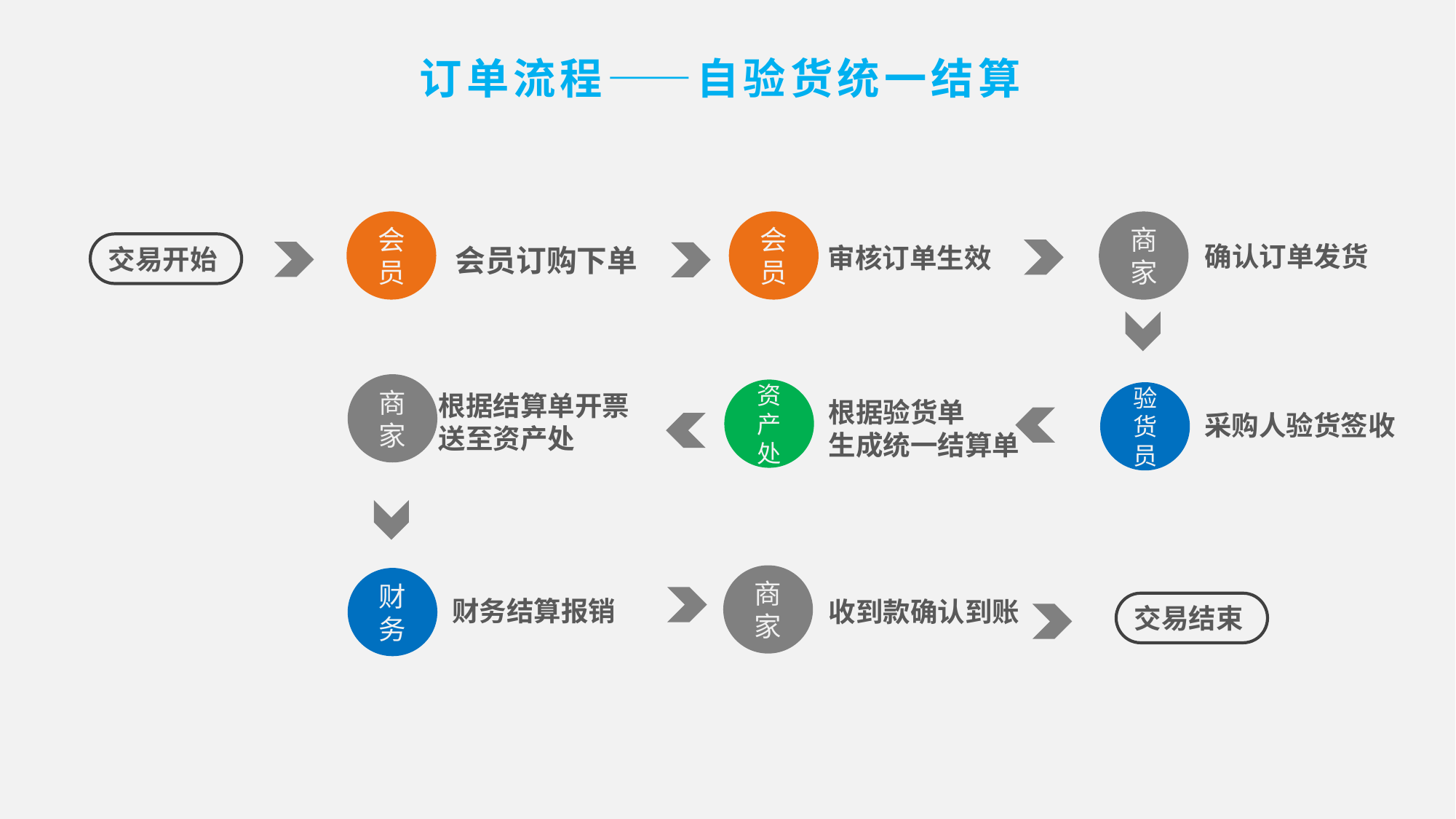

订单流程——自验货统一结算
会员
会员
审核订单生效
商家
确认订单发货
交易开始
会员订购下单

商家
根据结算单开票
送至资产处
资产处
根据验货单
生成统一结算单
验货员
采购人验货签收

商家
收到款确认到账
财务
财务结算报销

交易结束